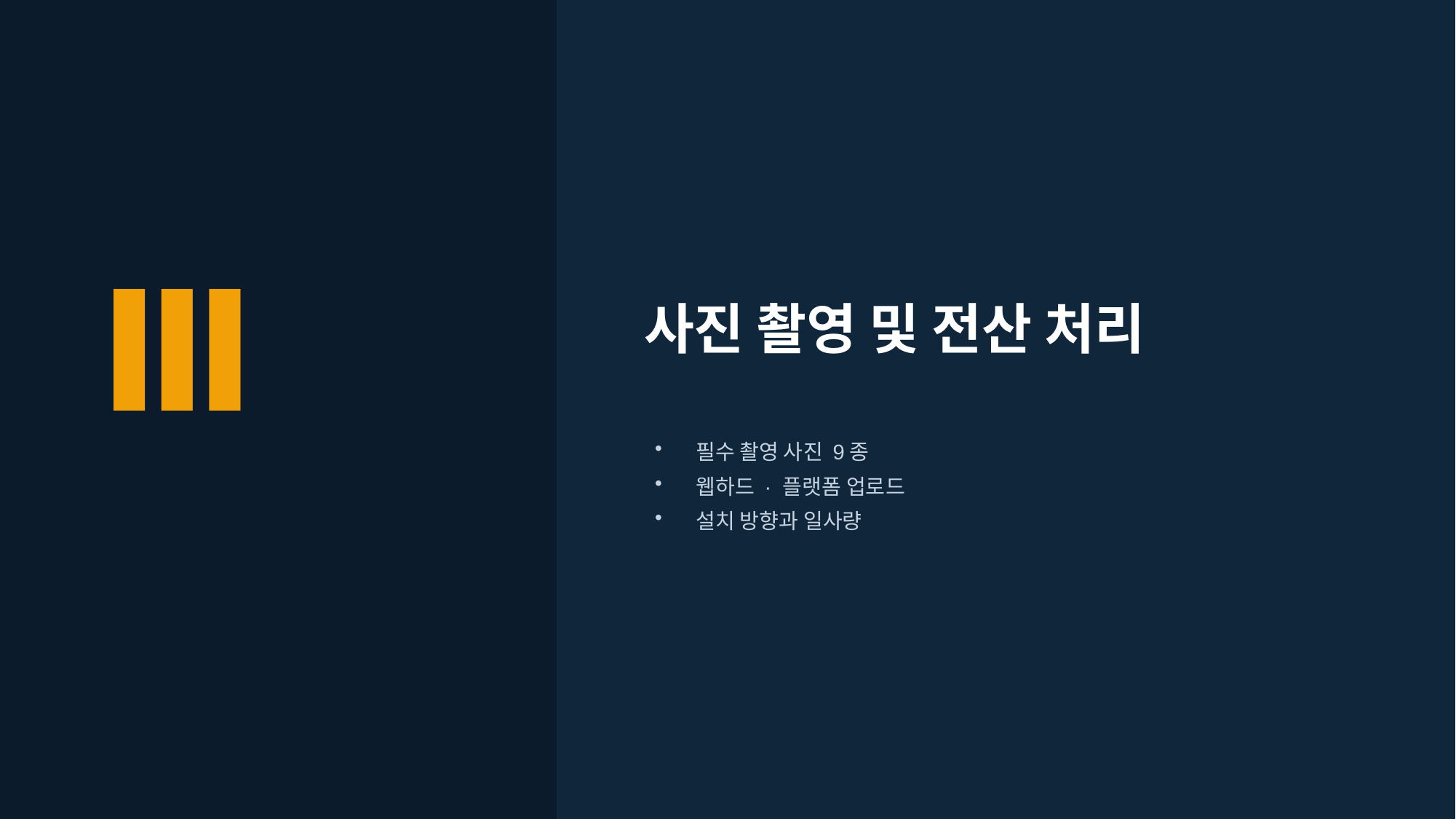

Ⅲ
사진 촬영 및 전산 처리
필수 촬영 사진 9종
웹하드 · 플랫폼 업로드
설치 방향과 일사량